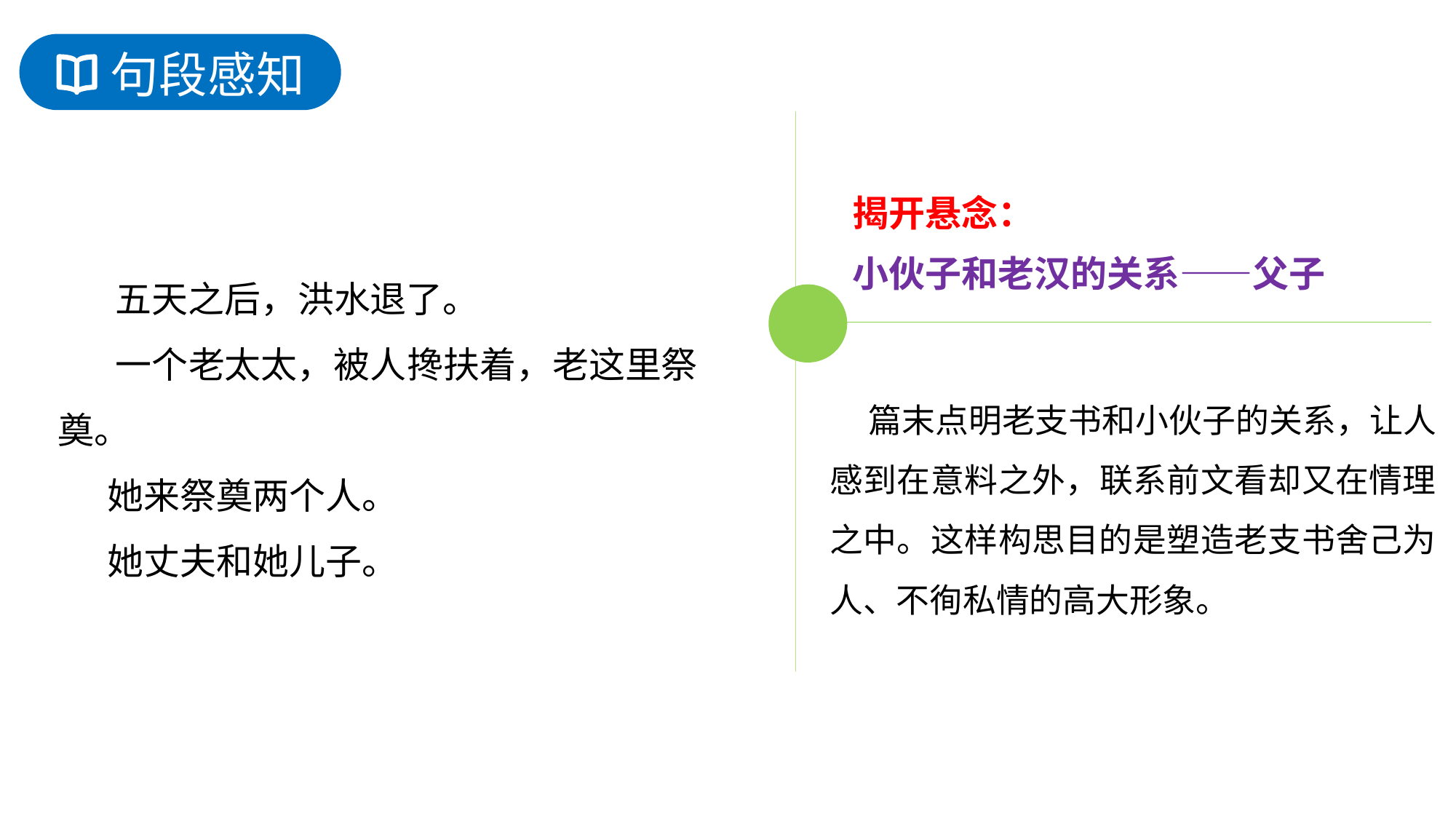

句段感知

揭开悬念：
小伙子和老汉的关系——父子
      五天之后，洪水退了。
      一个老太太，被人搀扶着，老这里祭奠。
     她来祭奠两个人。
     她丈夫和她儿子。
    篇末点明老支书和小伙子的关系，让人感到在意料之外，联系前文看却又在情理之中。这样构思目的是塑造老支书舍己为人、不徇私情的高大形象。